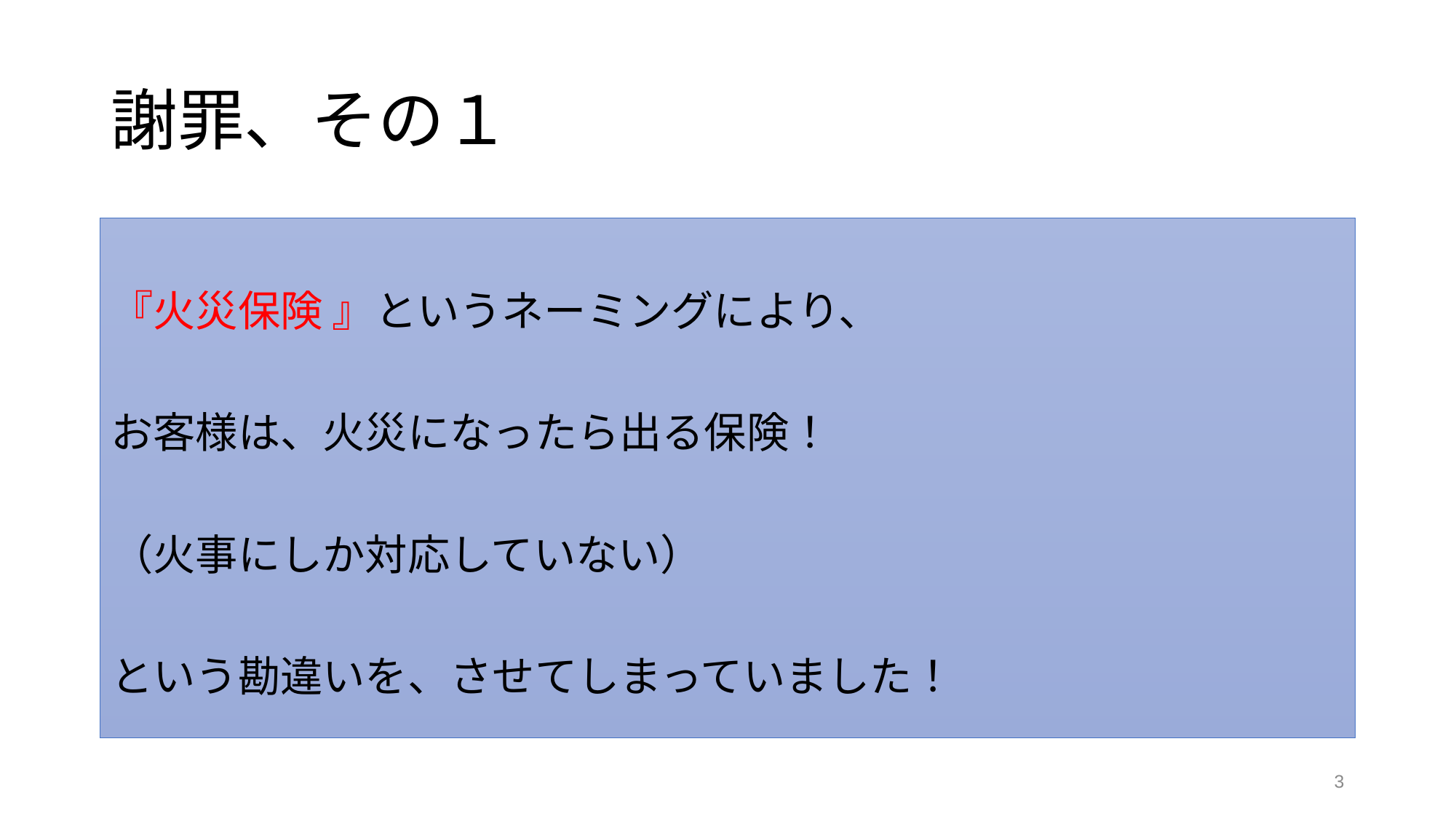

# 謝罪、その１

『火災保険 』というネーミングにより、

お客様は、火災になったら出る保険！

（火事にしか対応していない）

という勘違いを、させてしまっていました！
3